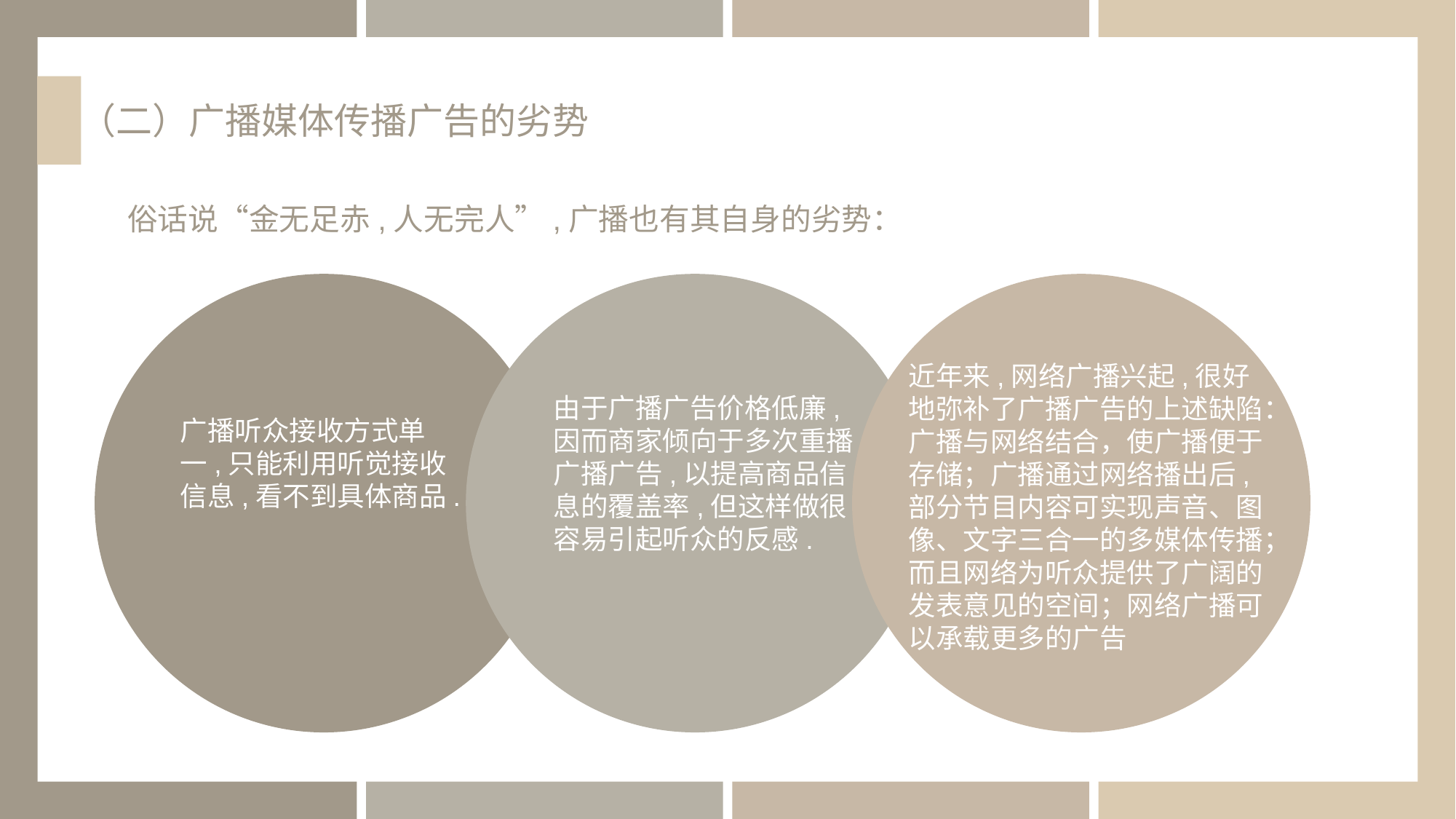

（二）广播媒体传播广告的劣势
俗话说“金无足赤,人无完人”,广播也有其自身的劣势：

广播听众接收方式单一,只能利用听觉接收信息,看不到具体商品.

由于广播广告价格低廉,因而商家倾向于多次重播广播广告,以提高商品信息的覆盖率,但这样做很容易引起听众的反感.

近年来,网络广播兴起,很好地弥补了广播广告的上述缺陷：广播与网络结合，使广播便于存储；广播通过网络播出后,部分节目内容可实现声音、图像、文字三合一的多媒体传播；而且网络为听众提供了广阔的发表意见的空间；网络广播可以承载更多的广告